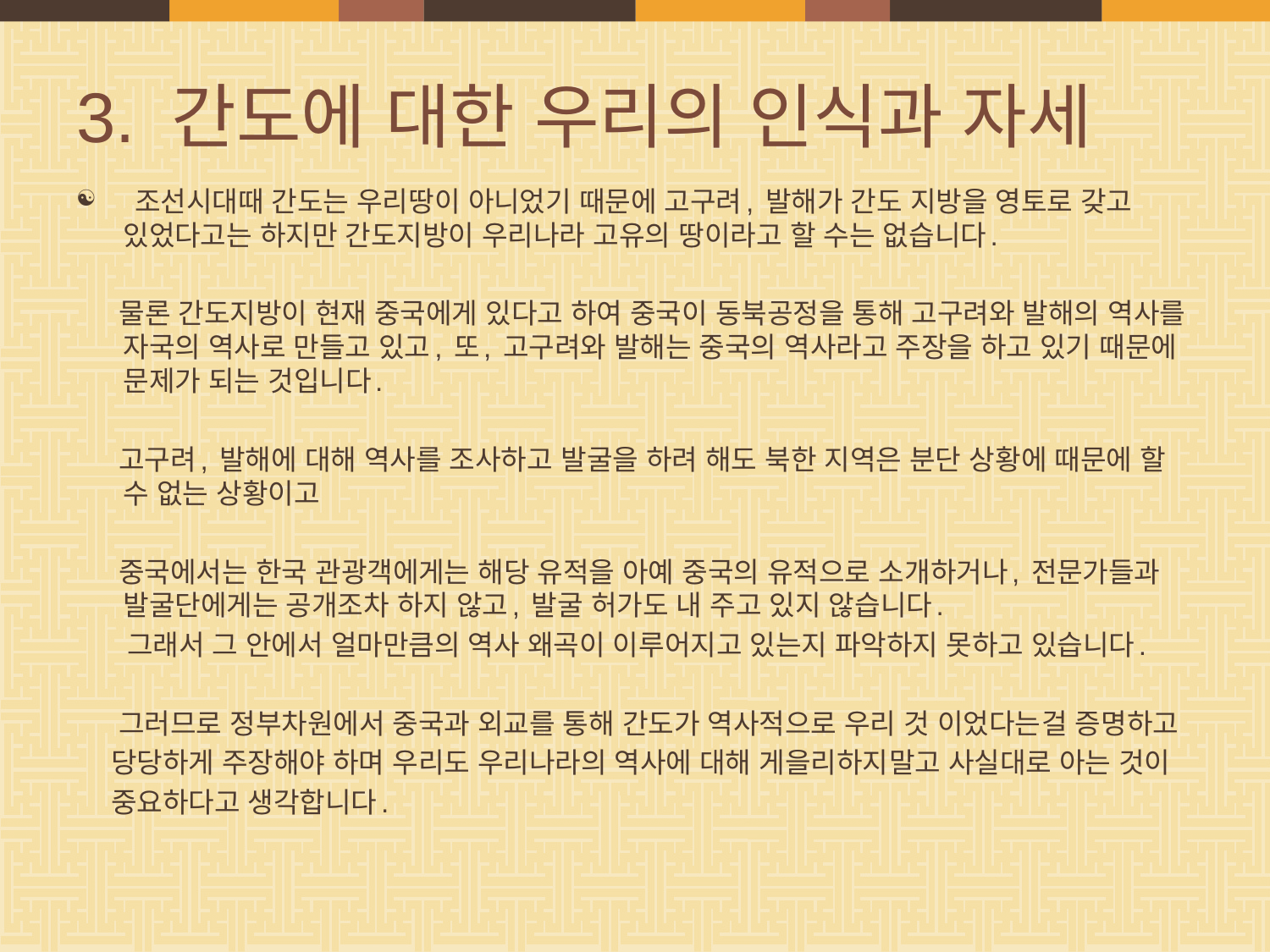

# 3. 간도에 대한 우리의 인식과 자세
 조선시대때 간도는 우리땅이 아니었기 때문에 고구려, 발해가 간도 지방을 영토로 갖고 있었다고는 하지만 간도지방이 우리나라 고유의 땅이라고 할 수는 없습니다.

     물론 간도지방이 현재 중국에게 있다고 하여 중국이 동북공정을 통해 고구려와 발해의 역사를 자국의 역사로 만들고 있고, 또, 고구려와 발해는 중국의 역사라고 주장을 하고 있기 때문에 문제가 되는 것입니다.

     고구려, 발해에 대해 역사를 조사하고 발굴을 하려 해도 북한 지역은 분단 상황에 때문에 할 수 없는 상황이고

     중국에서는 한국 관광객에게는 해당 유적을 아예 중국의 유적으로 소개하거나, 전문가들과 발굴단에게는 공개조차 하지 않고, 발굴 허가도 내 주고 있지 않습니다.
      그래서 그 안에서 얼마만큼의 역사 왜곡이 이루어지고 있는지 파악하지 못하고 있습니다.

     그러므로 정부차원에서 중국과 외교를 통해 간도가 역사적으로 우리 것 이었다는걸 증명하고
    당당하게 주장해야 하며 우리도 우리나라의 역사에 대해 게을리하지말고 사실대로 아는 것이
    중요하다고 생각합니다.